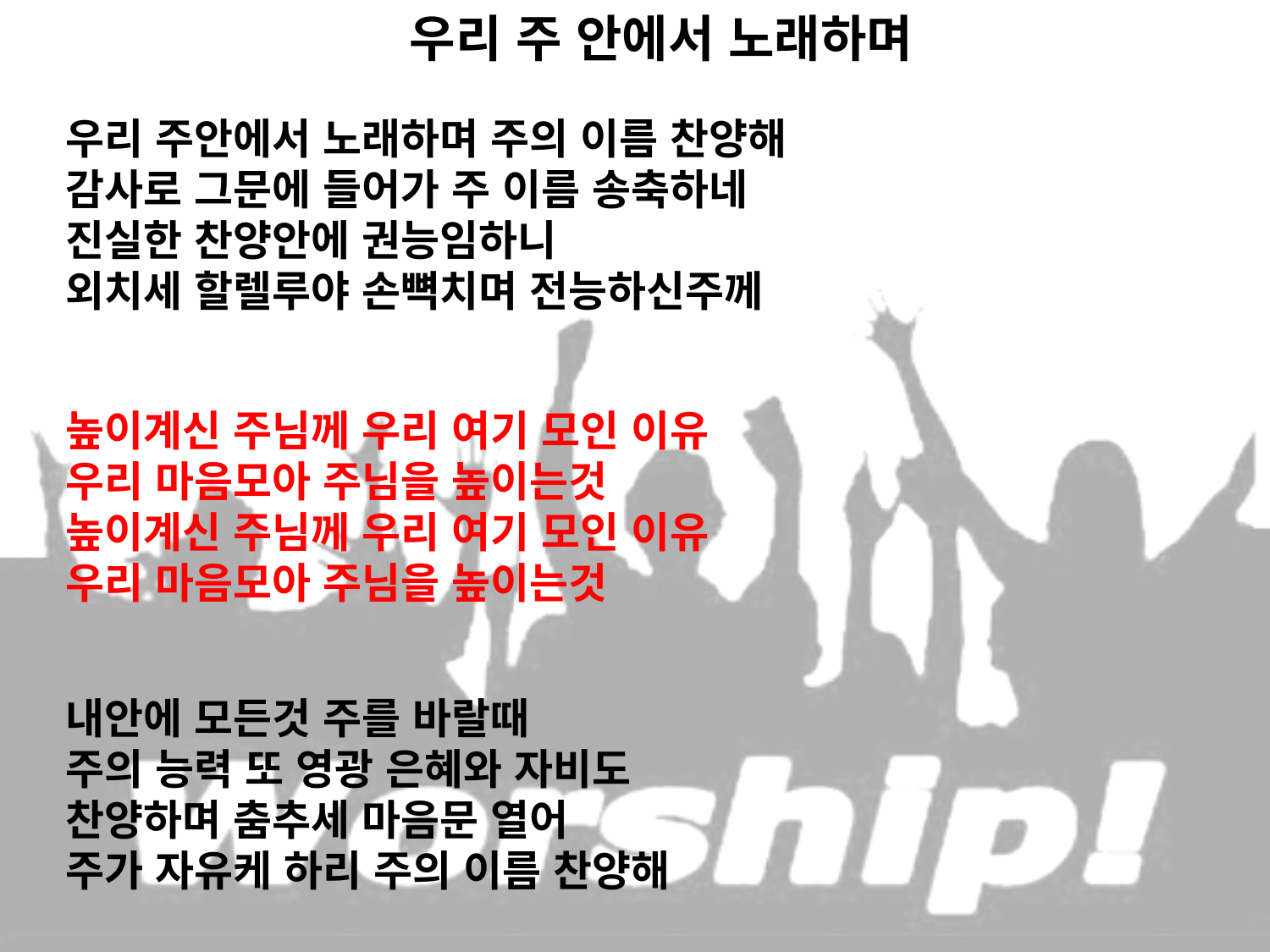

# 우리 주 안에서 노래하며
우리 주안에서 노래하며 주의 이름 찬양해
감사로 그문에 들어가 주 이름 송축하네
진실한 찬양안에 권능임하니
외치세 할렐루야 손뼉치며 전능하신주께

높이계신 주님께 우리 여기 모인 이유
우리 마음모아 주님을 높이는것                높이계신 주님께 우리 여기 모인 이유
우리 마음모아 주님을 높이는것
내안에 모든것 주를 바랄때
주의 능력 또 영광 은혜와 자비도
찬양하며 춤추세 마음문 열어
주가 자유케 하리 주의 이름 찬양해